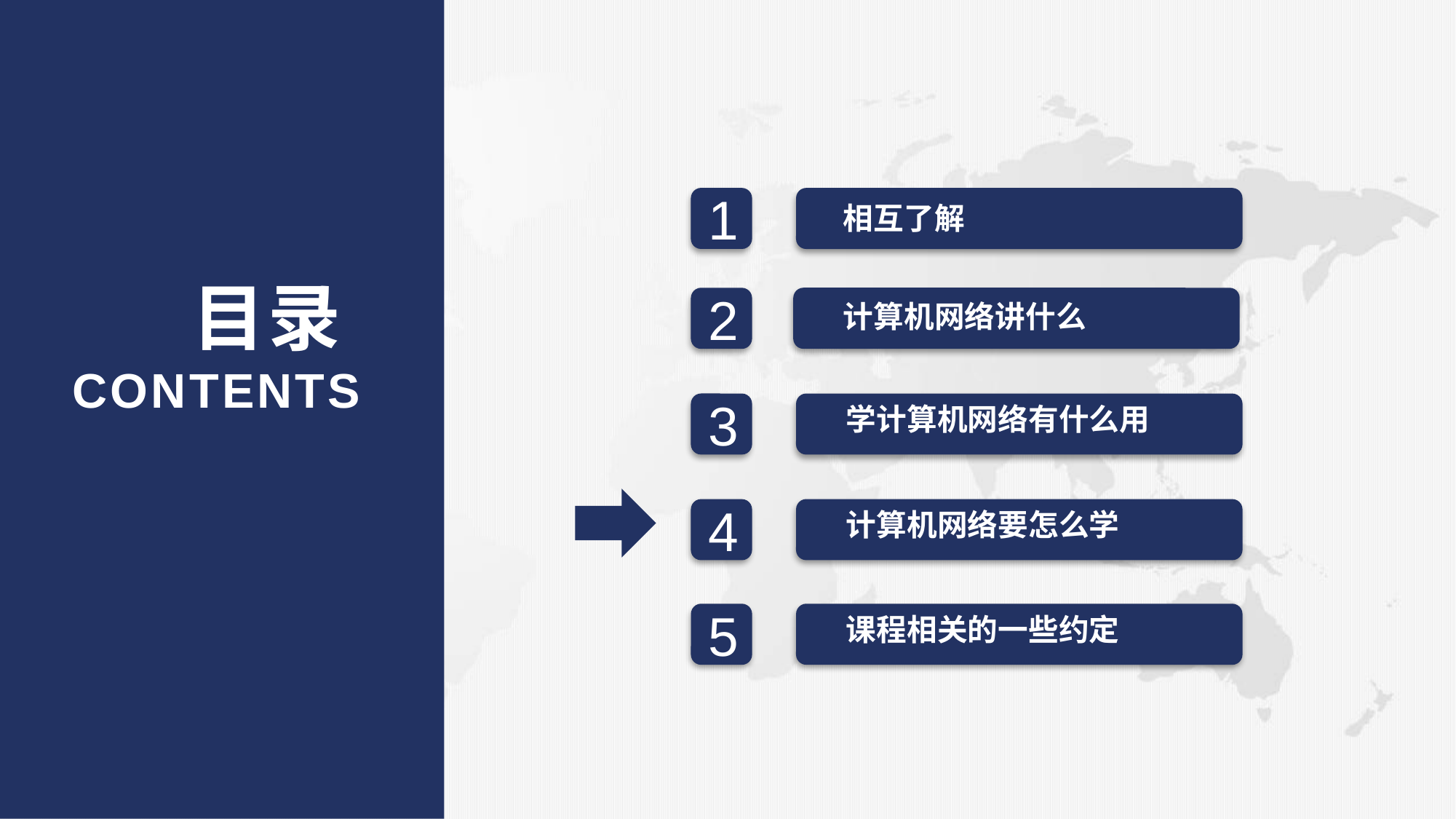

相互了解
计算机网络讲什么
学计算机网络有什么用

计算机网络要怎么学
课程相关的一些约定